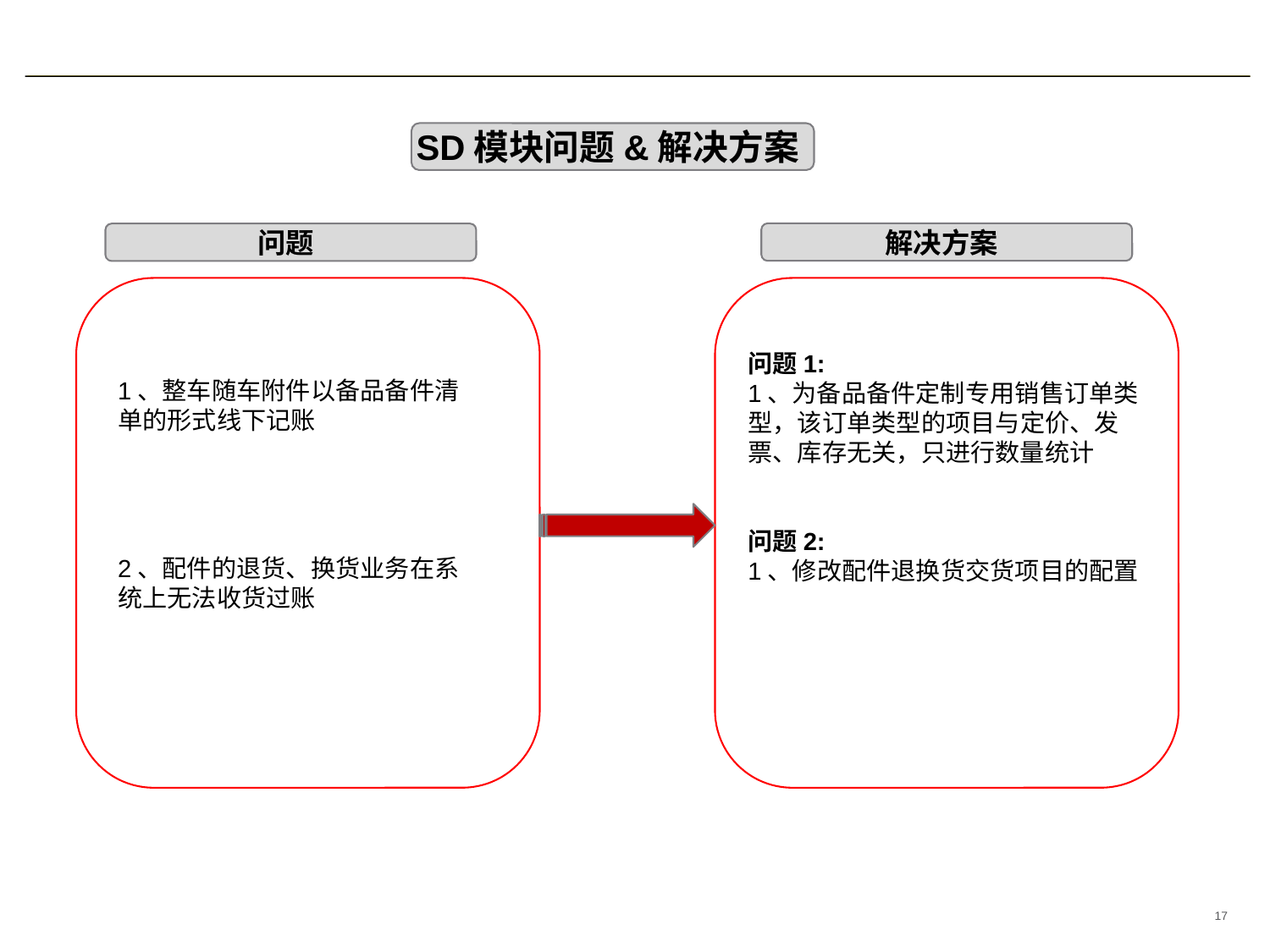

SD模块问题&解决方案
解决方案
问题

1、整车随车附件以备品备件清单的形式线下记账

2、配件的退货、换货业务在系统上无法收货过账
问题1:
1、为备品备件定制专用销售订单类型，该订单类型的项目与定价、发票、库存无关，只进行数量统计

问题2:
1、修改配件退换货交货项目的配置